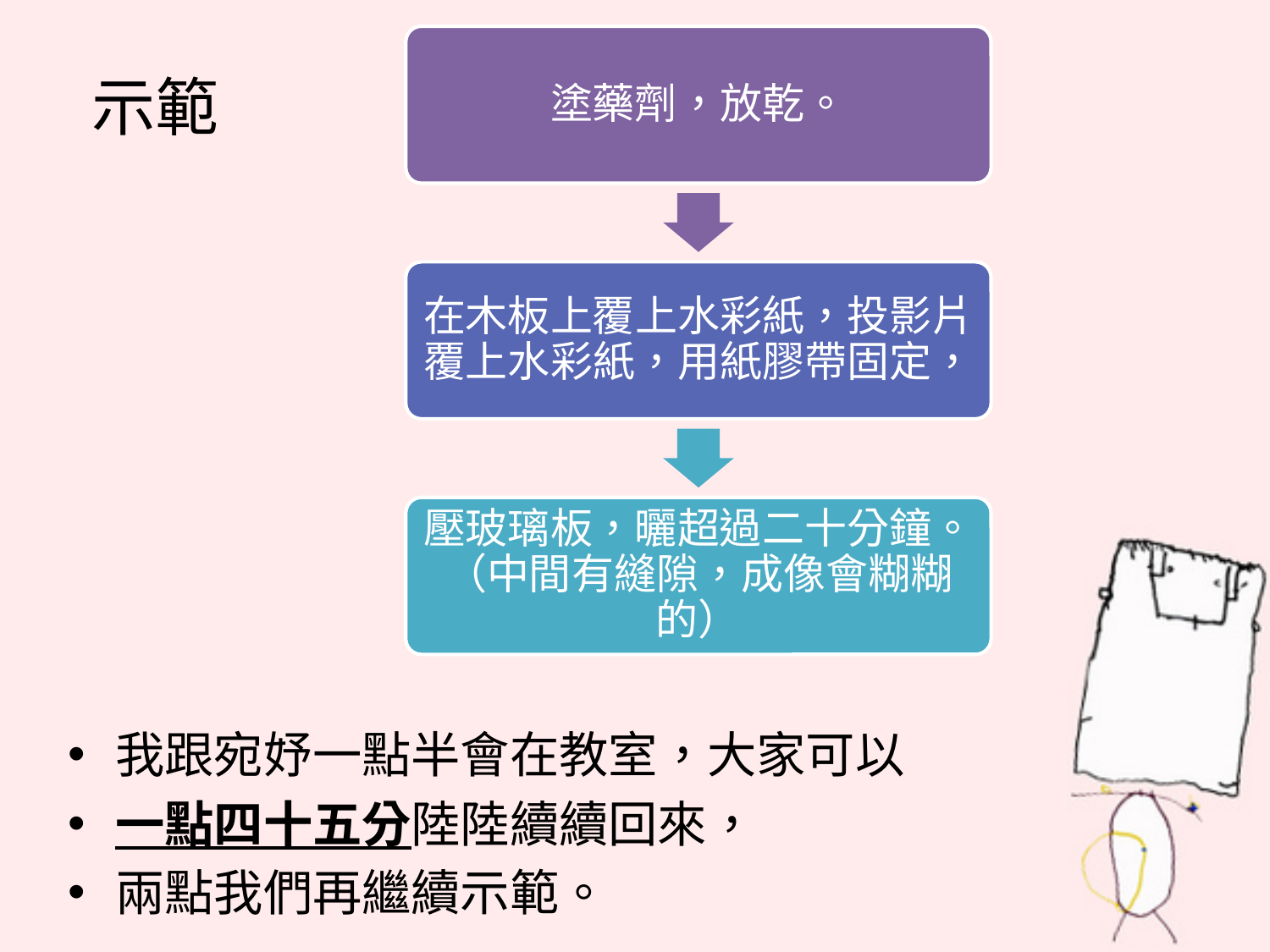

# 示範
塗藥劑，放乾。

在木板上覆上水彩紙，投影片覆上水彩紙，用紙膠帶固定，

壓玻璃板，曬超過二十分鐘。（中間有縫隙，成像會糊糊的）

我跟宛妤一點半會在教室，大家可以
一點四十五分陸陸續續回來，
兩點我們再繼續示範。